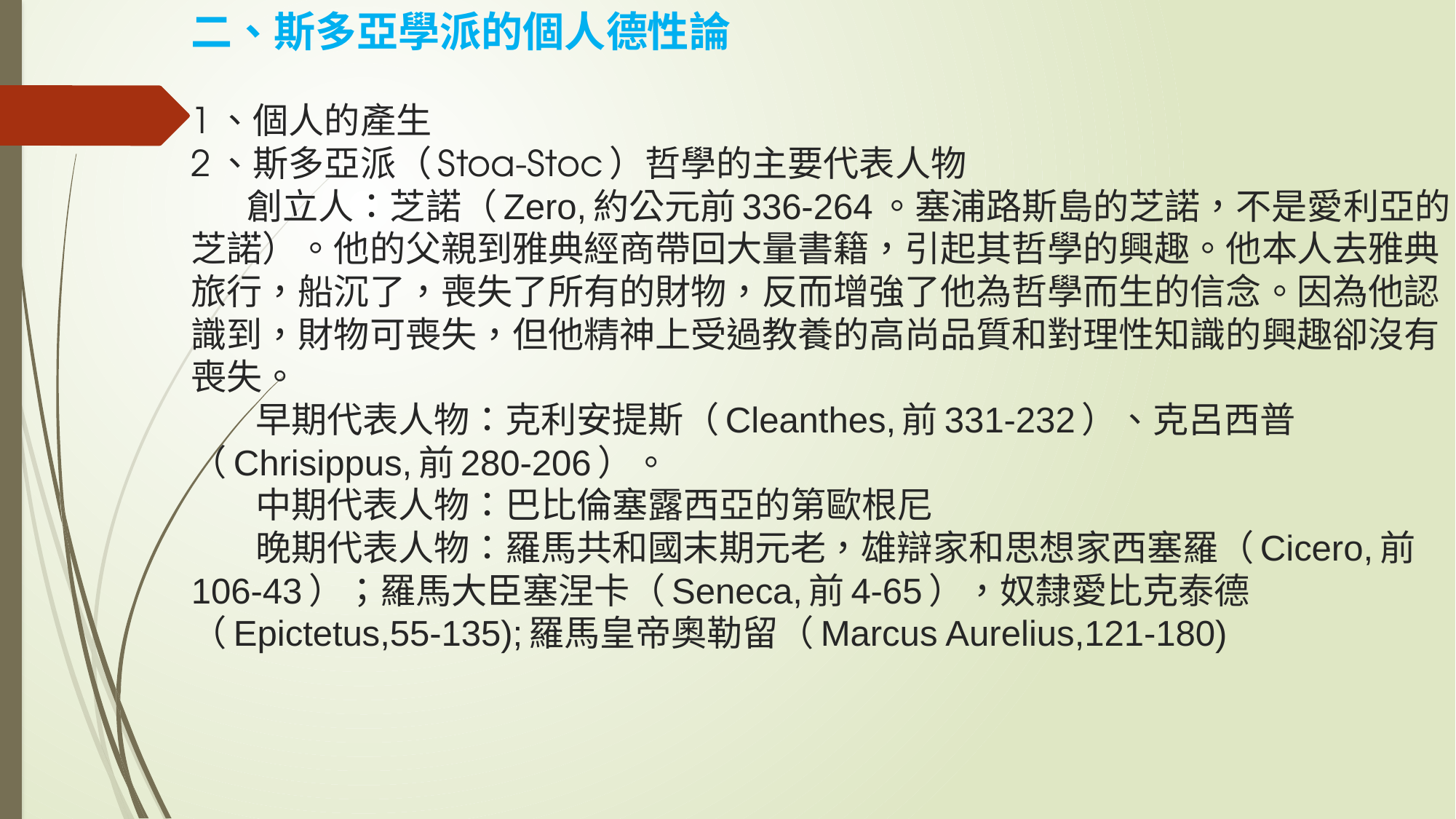

# 二、斯多亞學派的個人德性論 1、個人的產生 2、斯多亞派（Stoa-Stoc）哲學的主要代表人物 創立人：芝諾（Zero,約公元前336-264。塞浦路斯島的芝諾，不是愛利亞的芝諾）。他的父親到雅典經商帶回大量書籍，引起其哲學的興趣。他本人去雅典旅行，船沉了，喪失了所有的財物，反而增強了他為哲學而生的信念。因為他認識到，財物可喪失，但他精神上受過教養的高尚品質和對理性知識的興趣卻沒有喪失。 早期代表人物：克利安提斯（Cleanthes,前331-232）、克呂西普（Chrisippus,前280-206）。 中期代表人物：巴比倫塞露西亞的第歐根尼 晚期代表人物：羅馬共和國末期元老，雄辯家和思想家西塞羅（Cicero,前106-43）；羅馬大臣塞涅卡（Seneca,前4-65），奴隸愛比克泰德（Epictetus,55-135);羅馬皇帝奧勒留（Marcus Aurelius,121-180)